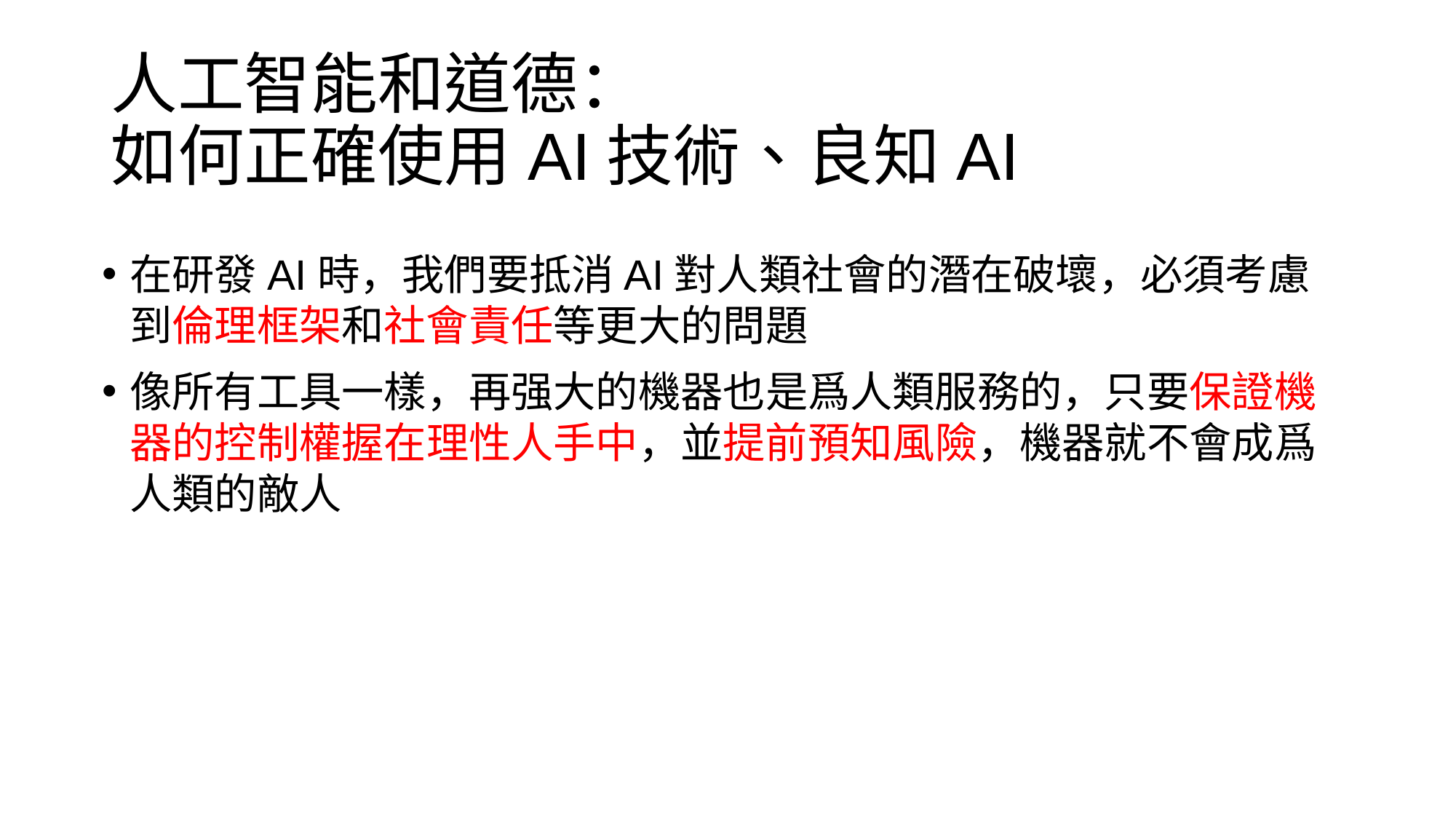

# 人工智能和道德： 如何正確使用AI技術、良知AI
在研發AI時，我們要抵消AI對人類社會的潛在破壞，必須考慮到倫理框架和社會責任等更大的問題
像所有工具一樣，再强大的機器也是爲人類服務的，只要保證機器的控制權握在理性人手中，並提前預知風險，機器就不會成爲人類的敵人